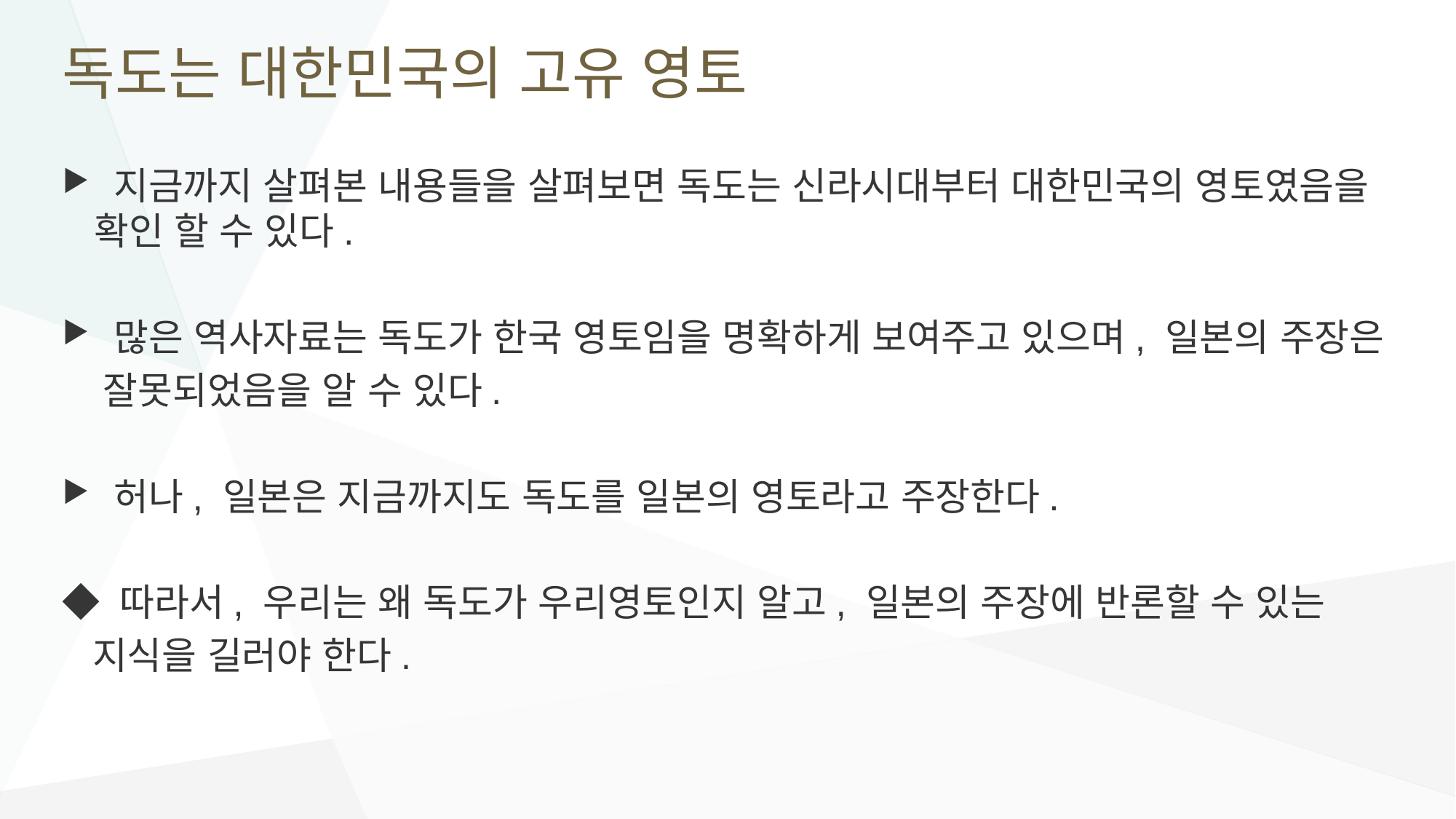

# 독도는 대한민국의 고유 영토
 지금까지 살펴본 내용들을 살펴보면 독도는 신라시대부터 대한민국의 영토였음을 확인 할 수 있다.

 많은 역사자료는 독도가 한국 영토임을 명확하게 보여주고 있으며, 일본의 주장은
   잘못되었음을 알 수 있다.

 허나, 일본은 지금까지도 독도를 일본의 영토라고 주장한다.

◆ 따라서, 우리는 왜 독도가 우리영토인지 알고, 일본의 주장에 반론할 수 있는
  지식을 길러야 한다.